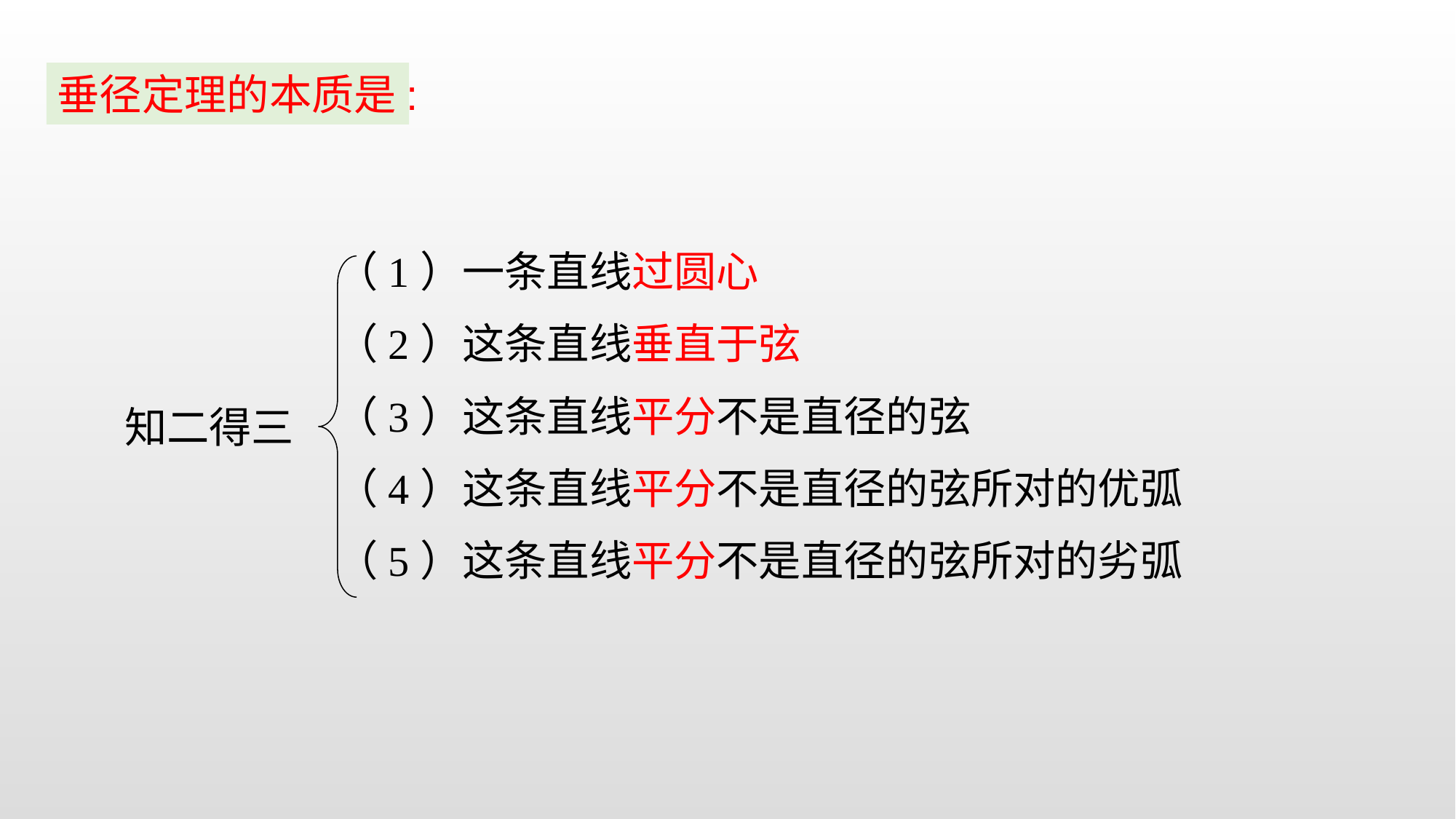

垂径定理的本质是:
（1）一条直线过圆心
（2）这条直线垂直于弦
（3）这条直线平分不是直径的弦
（4）这条直线平分不是直径的弦所对的优弧
（5）这条直线平分不是直径的弦所对的劣弧

知二得三